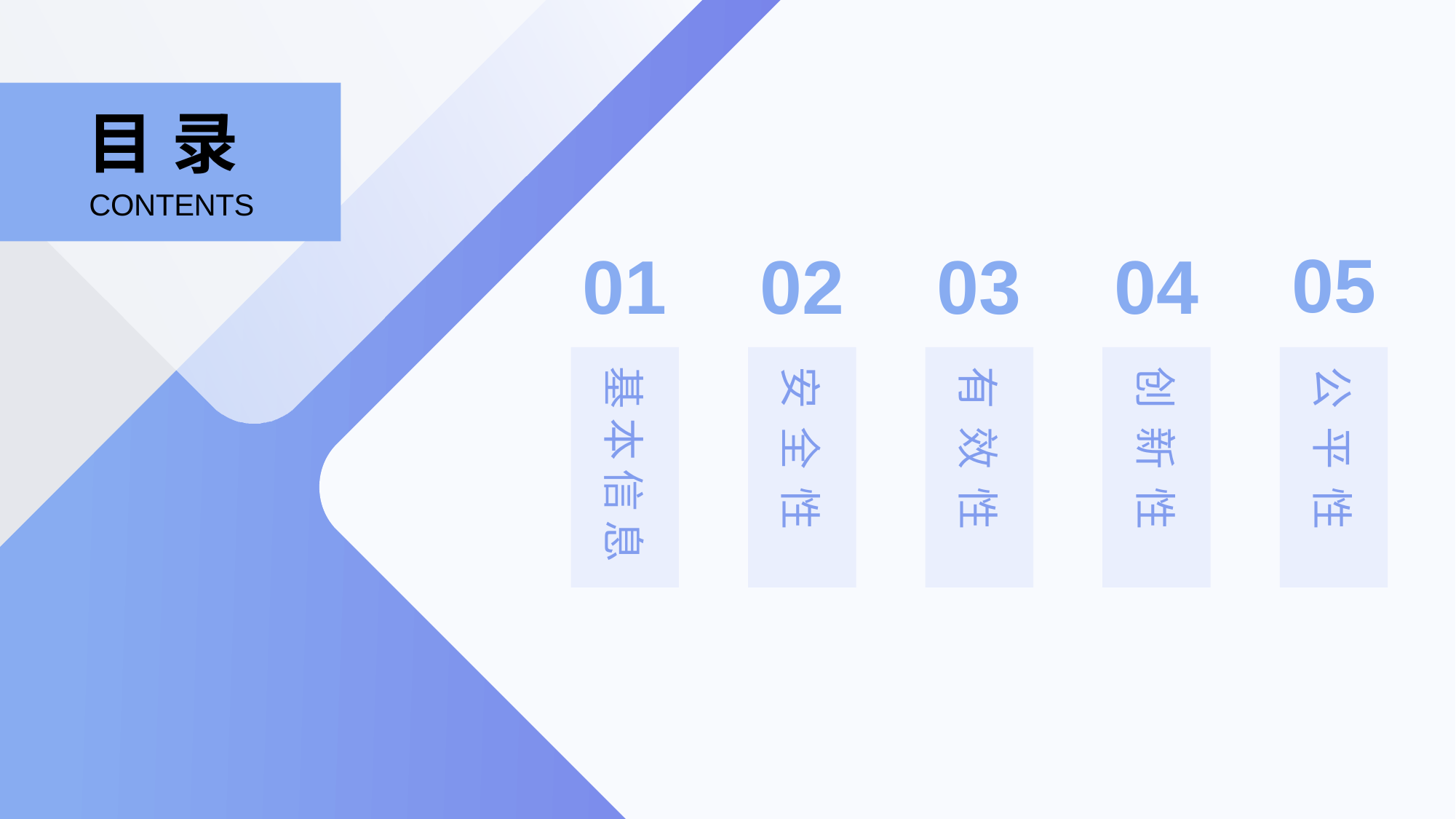

目  录
           CONTENTS
05
01
02
03
04
 基 本 信 息
 安  全  性
 有  效  性
 创  新  性
 公  平  性